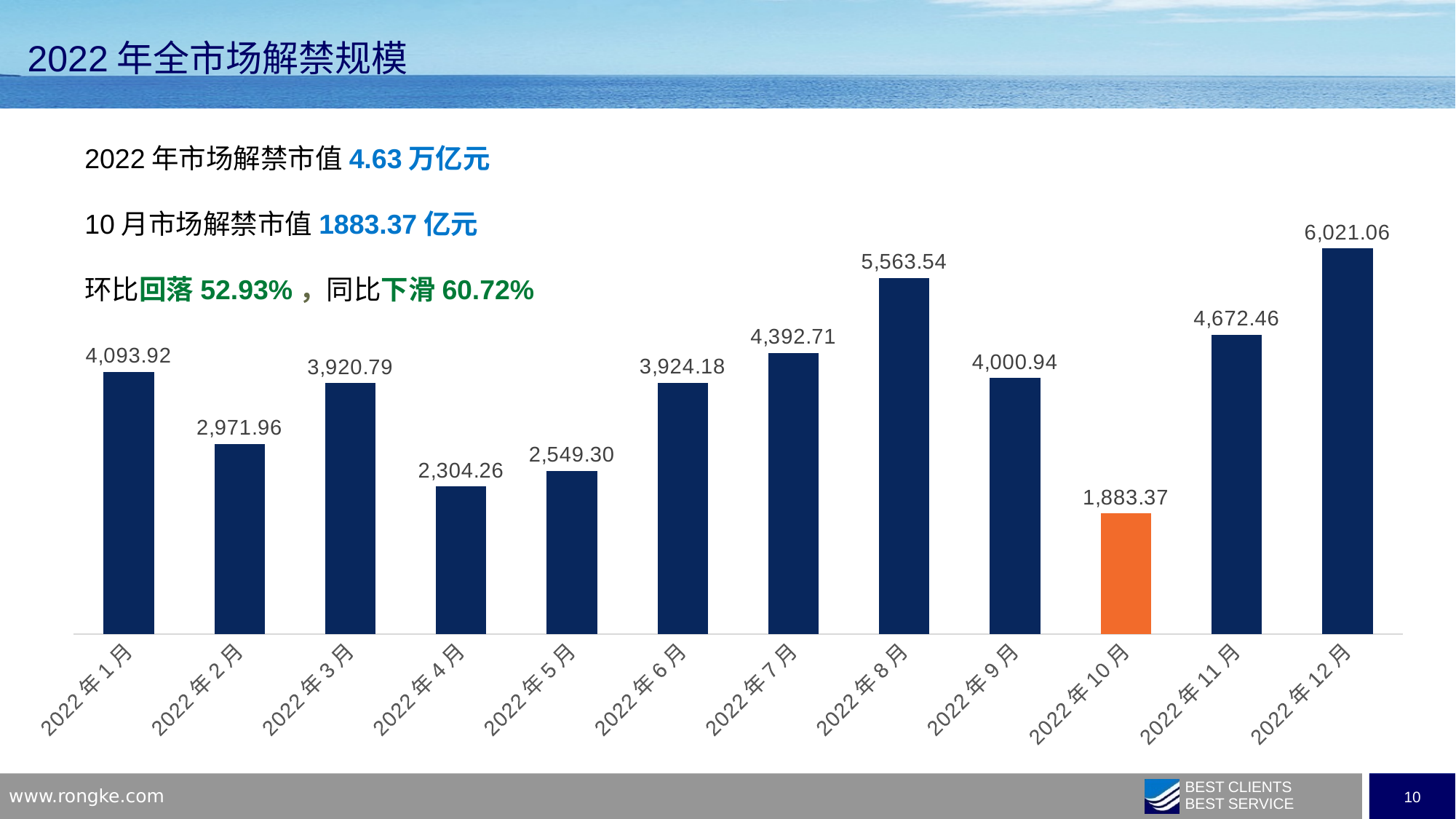

2022年全市场解禁规模
2022年市场解禁市值4.63万亿元
10月市场解禁市值1883.37亿元
环比回落52.93%，同比下滑60.72%

### Chart

| Category | 解禁规模 |
|---|---|
| 44592 | 4093.92 |
| 44620 | 2971.96 |
| 44651 | 3920.79 |
| 44681 | 2304.26 |
| 44712 | 2549.3 |
| 44742 | 3924.18 |
| 44773 | 4392.71 |
| 44804 | 5563.54 |
| 44834 | 4000.94 |
| 44865 | 1883.37 |
| 44895 | 4672.46 |
| 44926 | 6021.06 |